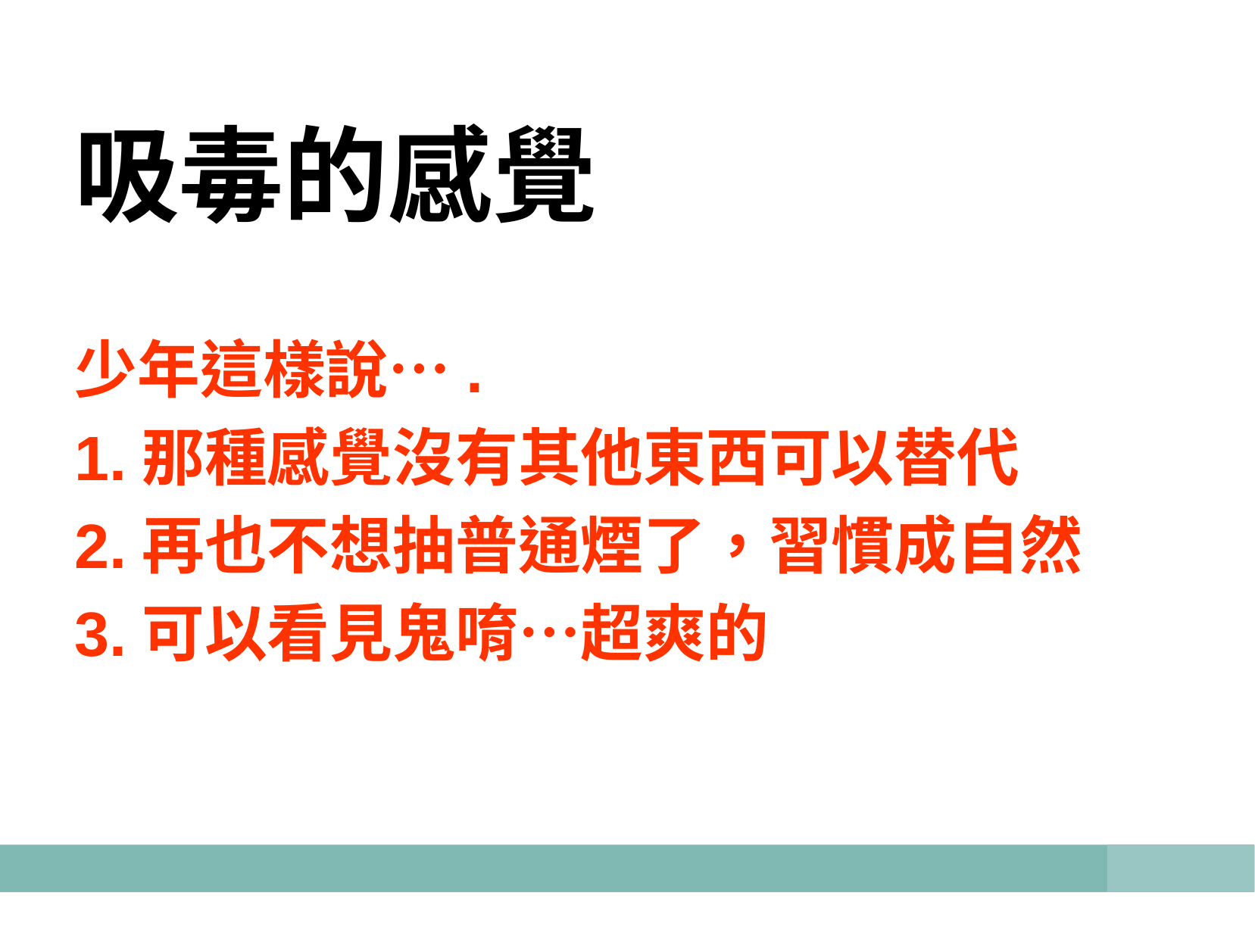

# 吸毒的感覺
少年這樣說….
1.那種感覺沒有其他東西可以替代
2.再也不想抽普通煙了，習慣成自然
3.可以看見鬼唷…超爽的